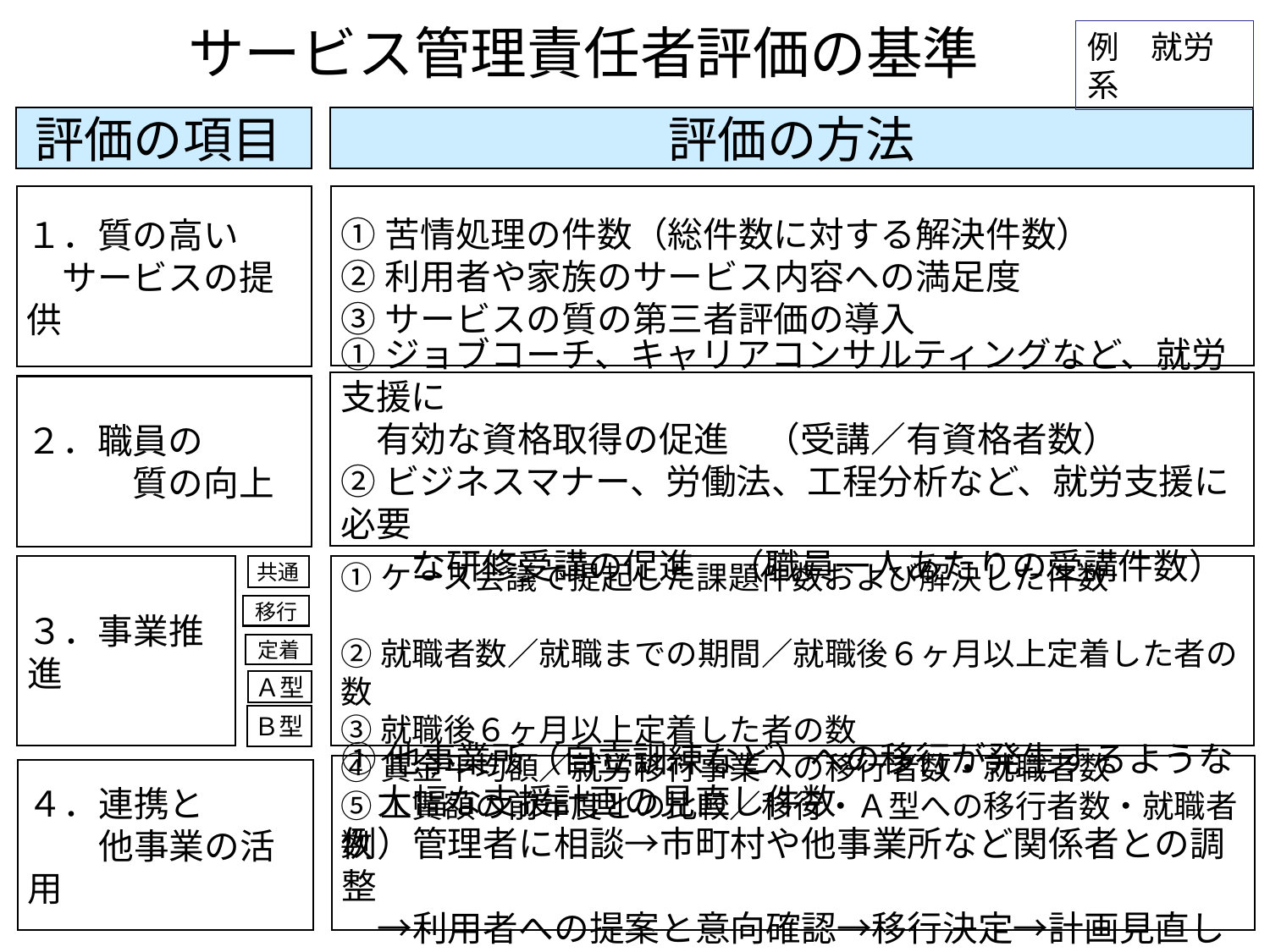

サービス管理責任者評価の基準
例　就労系
評価の項目
評価の方法
①苦情処理の件数（総件数に対する解決件数）
②利用者や家族のサービス内容への満足度
③サービスの質の第三者評価の導入

１．質の高い
　サービスの提供

①ジョブコーチ、キャリアコンサルティングなど、就労支援に
　有効な資格取得の促進　（受講／有資格者数）
②ビジネスマナー、労働法、工程分析など、就労支援に必要
　　な研修受講の促進　（職員一人あたりの受講件数）
２．職員の
　　　質の向上

３．事業推進

共通
①ケース会議で提起した課題件数および解決した件数
②就職者数／就職までの期間／就職後６ヶ月以上定着した者の数
③就職後６ヶ月以上定着した者の数
④賃金平均額／就労移行事業への移行者数・就職者数
⑤工賃額の前年度との比較／移行・Ａ型への移行者数・就職者数
移行
定着
Ａ型
Ｂ型
①他事業所（自立訓練など）への移行が発生するような
　大幅な支援計画の見直し件数
例）管理者に相談→市町村や他事業所など関係者との調整
　→利用者への提案と意向確認→移行決定→計画見直し
４．連携と
　　他事業の活用